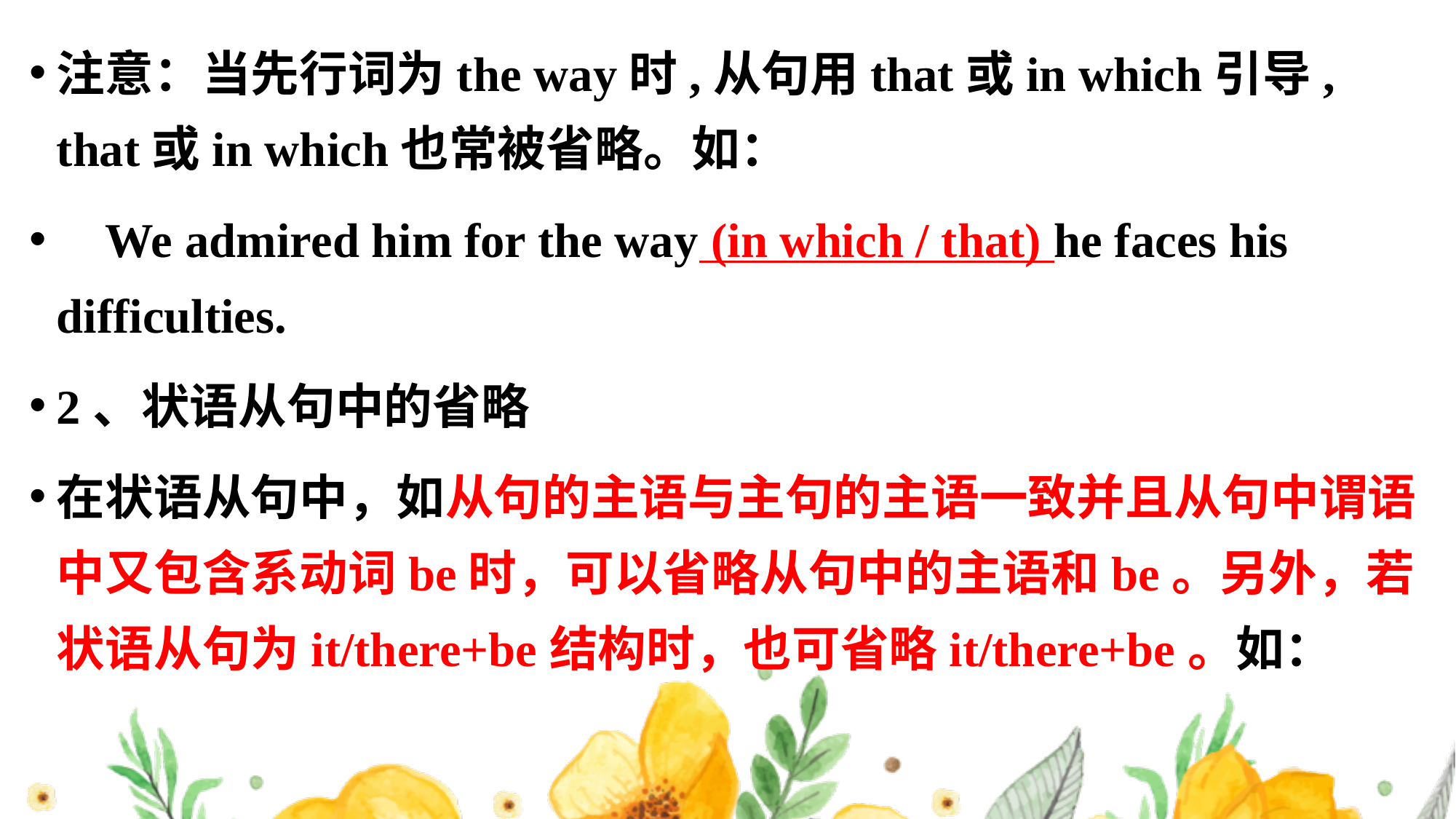

注意：当先行词为the way时,从句用that或in which引导, that或in which也常被省略。如：
    We admired him for the way (in which / that) he faces his difficulties.
2、状语从句中的省略
在状语从句中，如从句的主语与主句的主语一致并且从句中谓语中又包含系动词be时，可以省略从句中的主语和be。另外，若状语从句为it/there+be结构时，也可省略it/there+be。如：